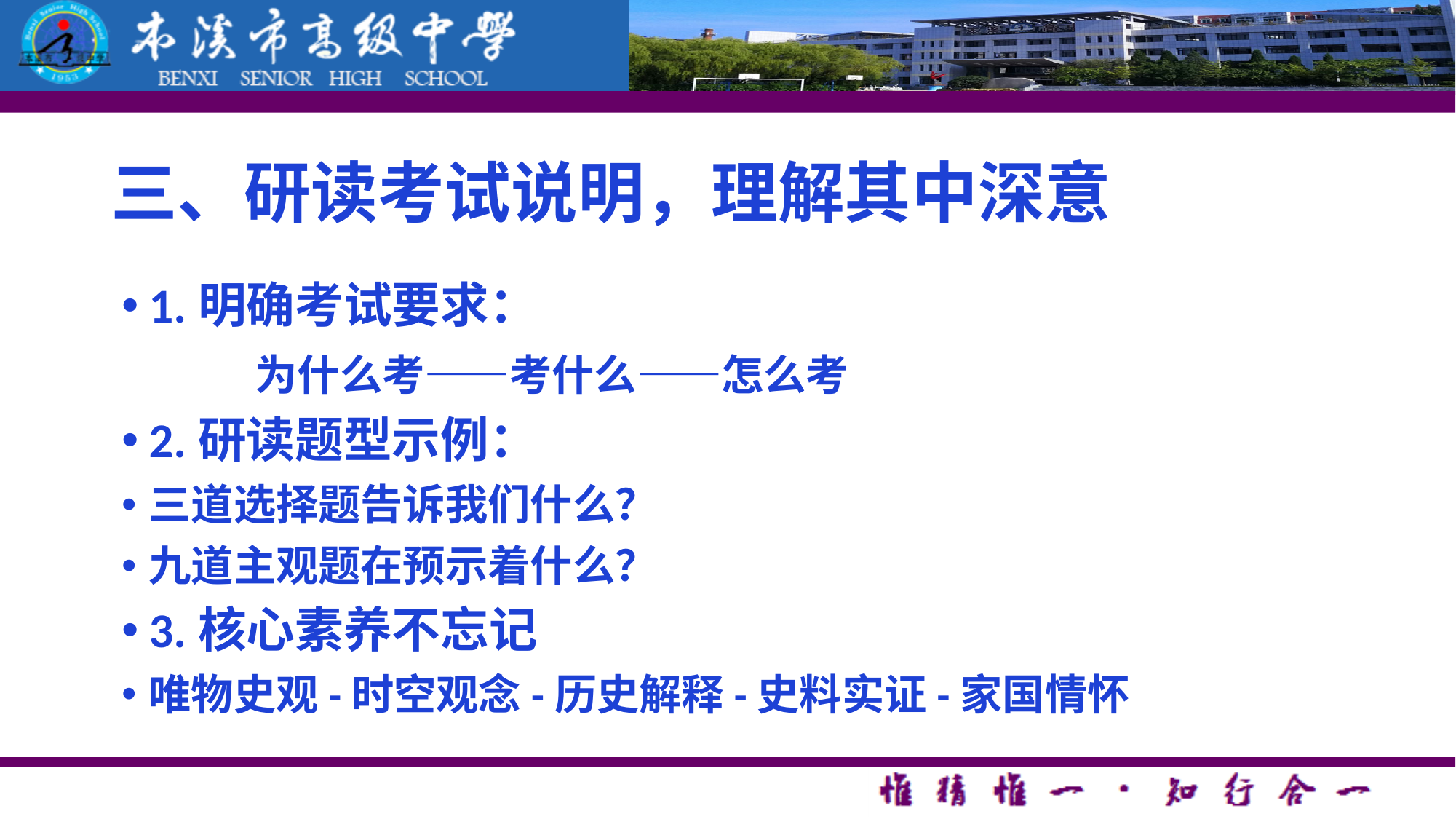

# 三、研读考试说明，理解其中深意
1.明确考试要求：
           为什么考——考什么——怎么考
2.研读题型示例：
三道选择题告诉我们什么？
九道主观题在预示着什么？
3.核心素养不忘记
唯物史观-时空观念-历史解释-史料实证-家国情怀